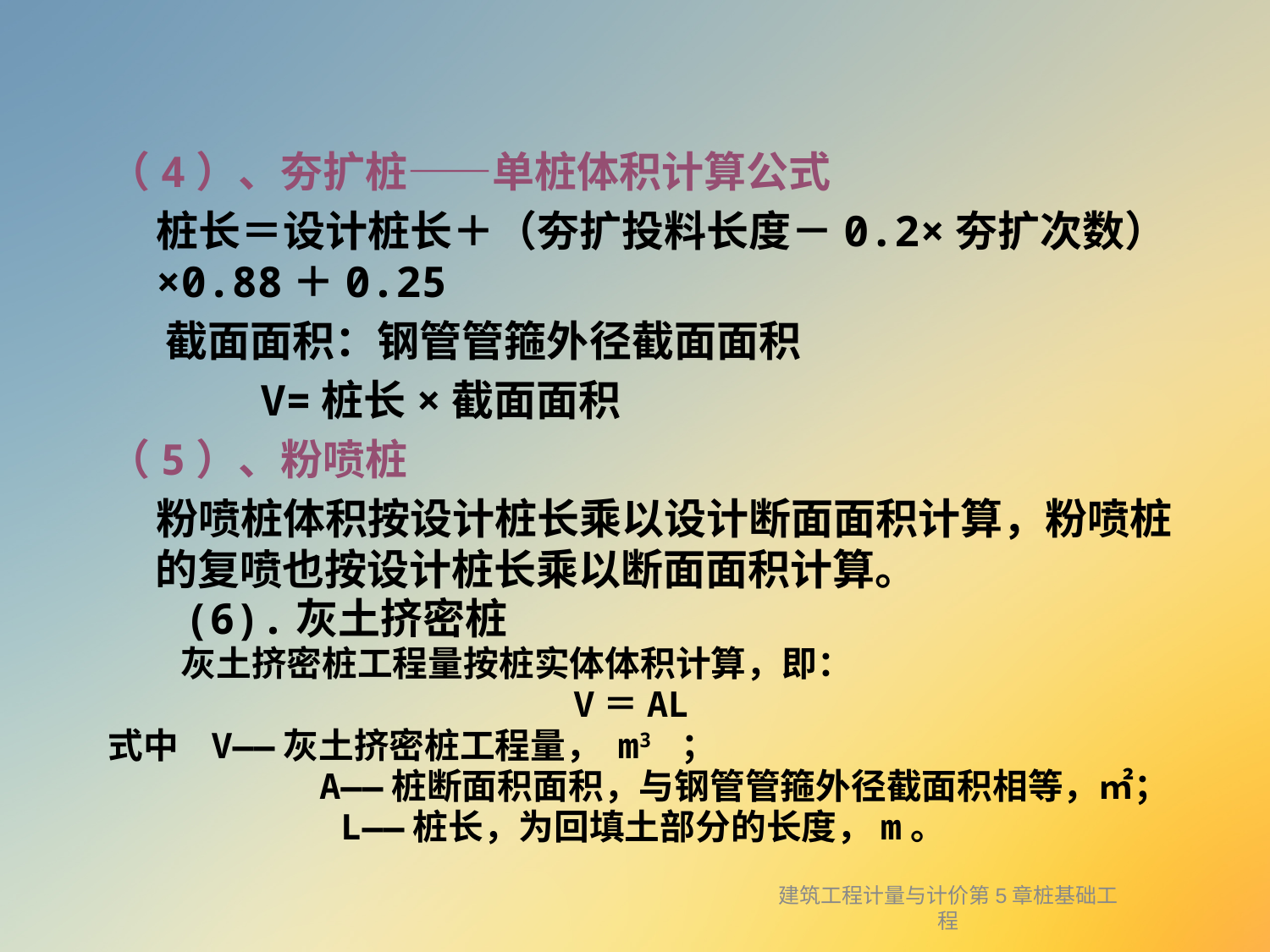

（4）、夯扩桩——单桩体积计算公式
    桩长＝设计桩长＋（夯扩投料长度－0.2×夯扩次数）×0.88＋0.25
     截面面积：钢管管箍外径截面面积
      V=桩长×截面面积
（5）、粉喷桩
    粉喷桩体积按设计桩长乘以设计断面面积计算，粉喷桩的复喷也按设计桩长乘以断面面积计算。
   (6).灰土挤密桩
        灰土挤密桩工程量按桩实体体积计算，即：
                      V＝AL
式中   V——灰土挤密桩工程量， m3 ；
          A——桩断面积面积，与钢管管箍外径截面积相等，㎡；
           L——桩长，为回填土部分的长度，m。

建筑工程计量与计价第5章桩基础工程